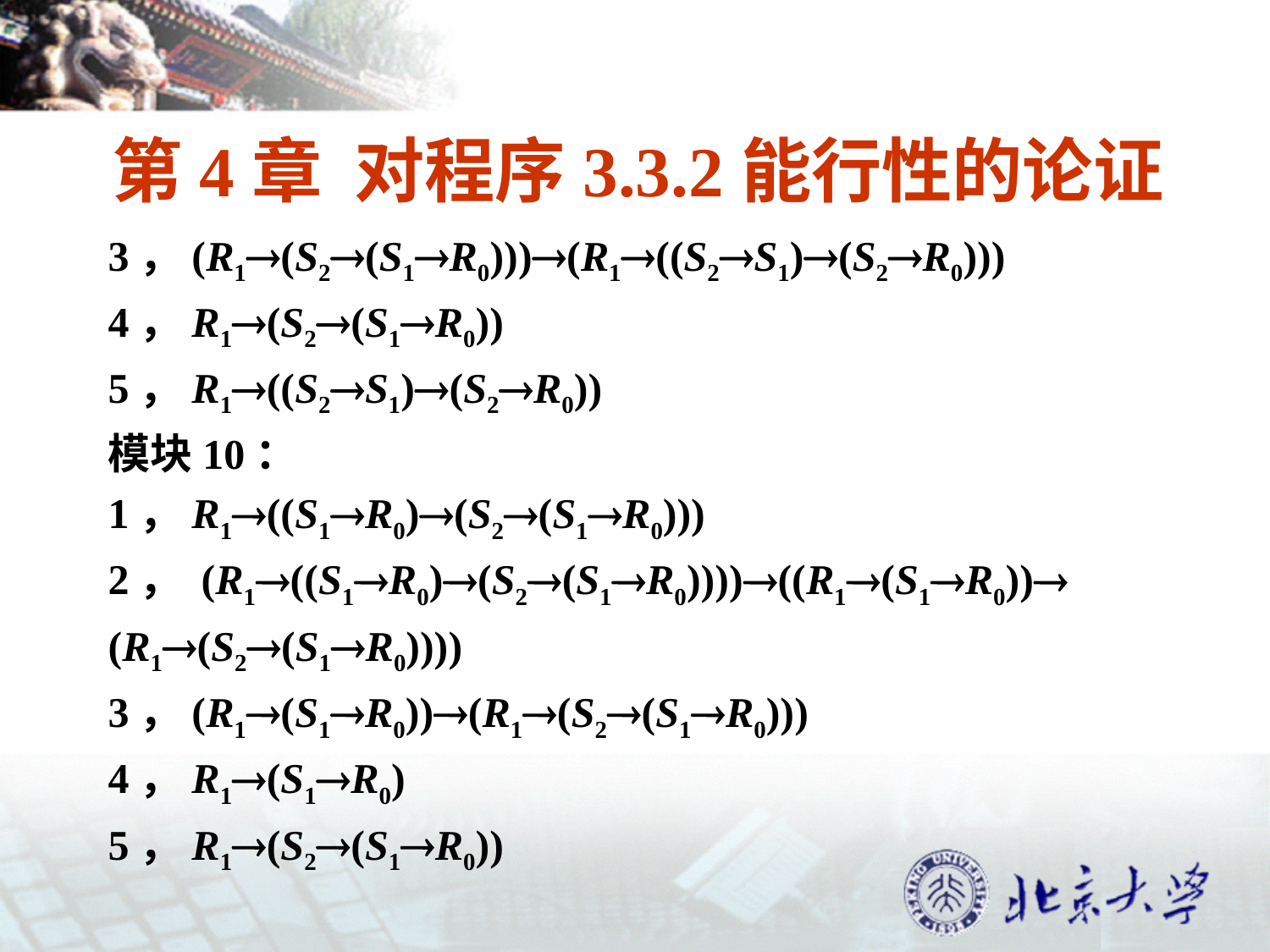

# 第4章  对程序3.3.2能行性的论证
3，(R1→(S2→(S1→R0)))→(R1→((S2→S1)→(S2→R0)))
4，R1→(S2→(S1→R0))
5，R1→((S2→S1)→(S2→R0))
模块10：
1，R1→((S1→R0)→(S2→(S1→R0)))
2， (R1→((S1→R0)→(S2→(S1→R0))))→((R1→(S1→R0))→
(R1→(S2→(S1→R0))))
3，(R1→(S1→R0))→(R1→(S2→(S1→R0)))
4，R1→(S1→R0)
5，R1→(S2→(S1→R0))